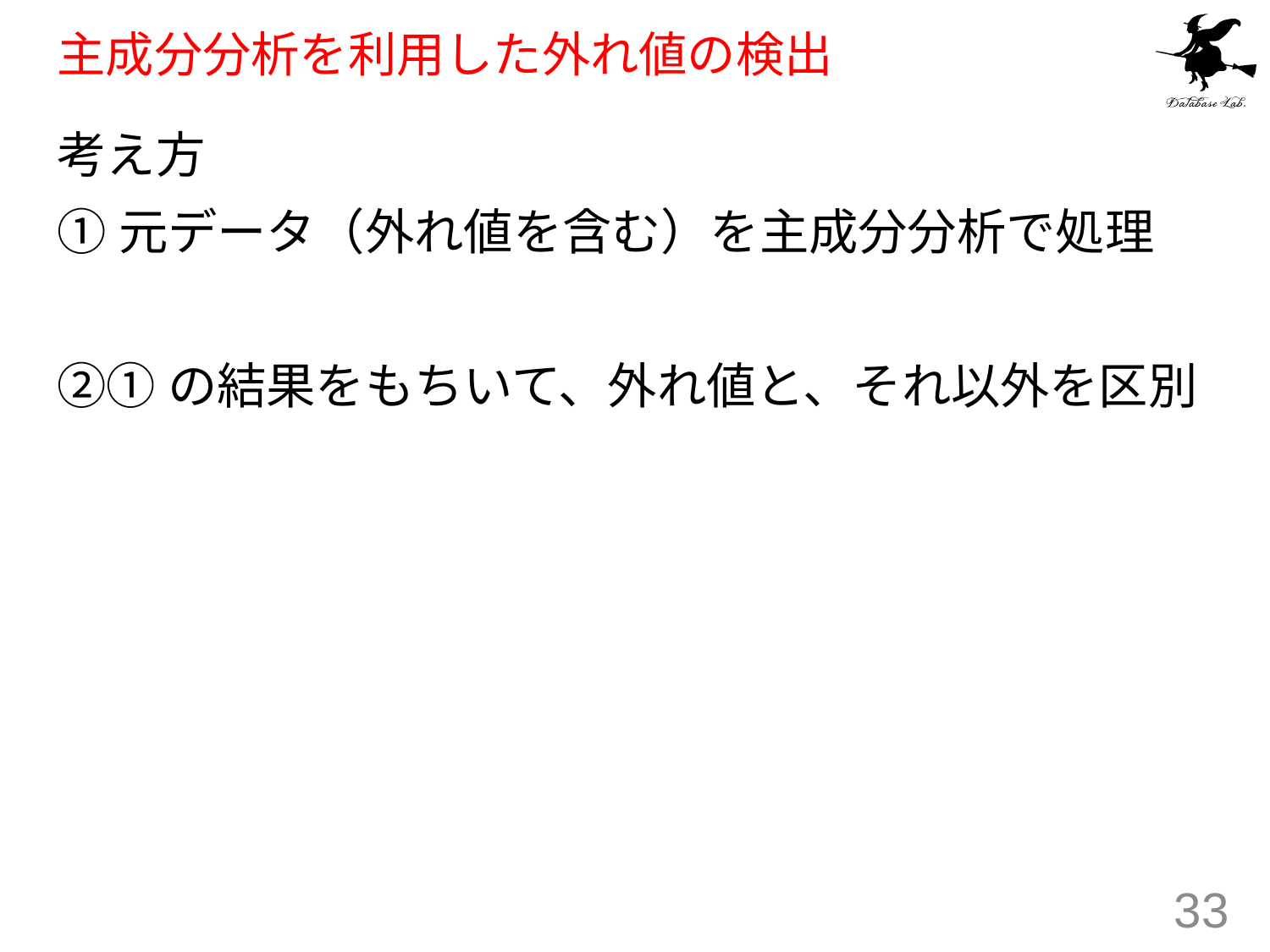

# 主成分分析を利用した外れ値の検出
考え方
①元データ（外れ値を含む）を主成分分析で処理

②①の結果をもちいて、外れ値と、それ以外を区別
33